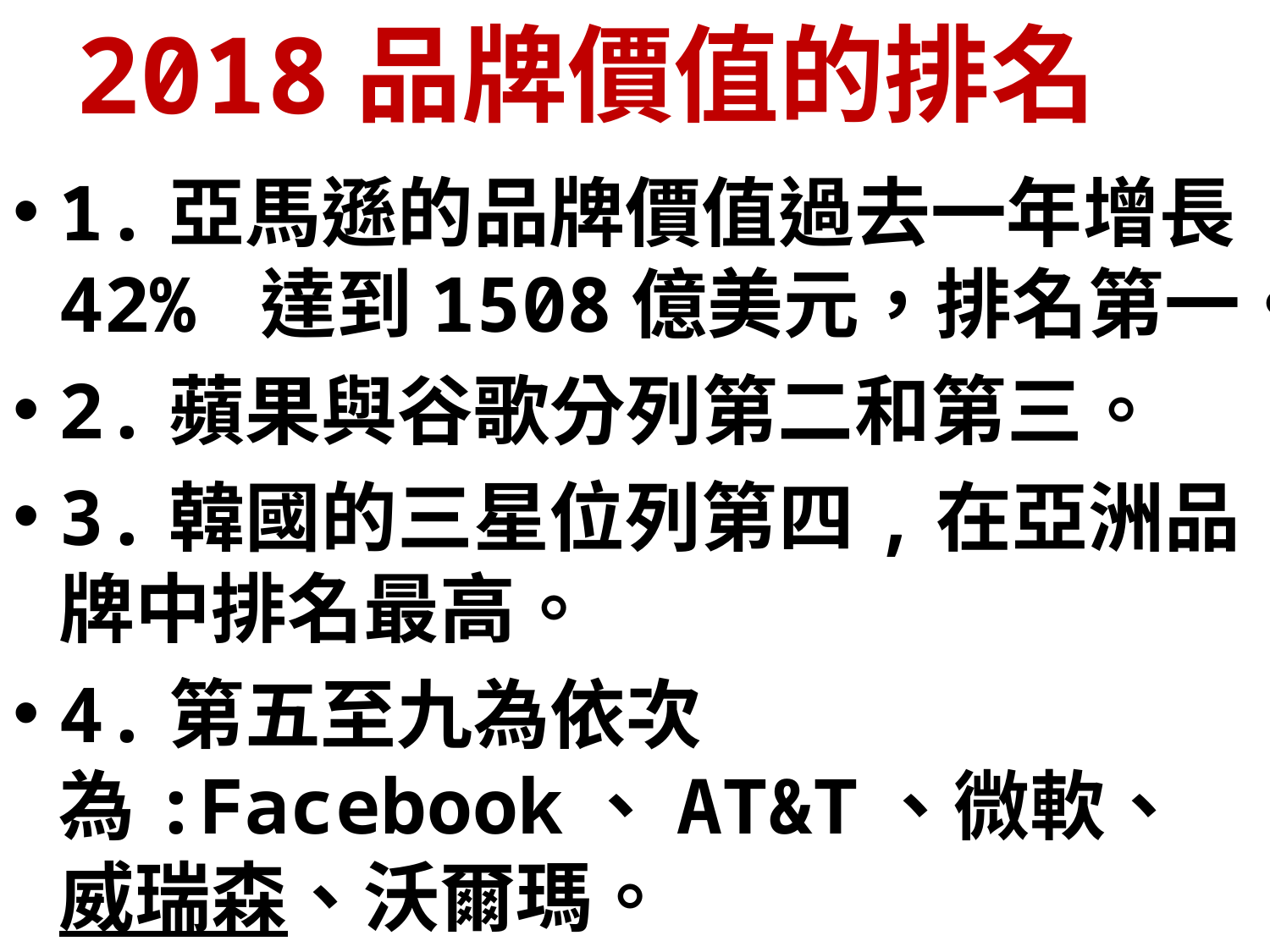

# 2018品牌價值的排名
1.亞馬遜的品牌價值過去一年增長42% 達到1508億美元，排名第一。
2.蘋果與谷歌分列第二和第三。
3.韓國的三星位列第四,在亞洲品牌中排名最高。
4.第五至九為依次為:Facebook、AT&T、微軟、威瑞森、沃爾瑪。